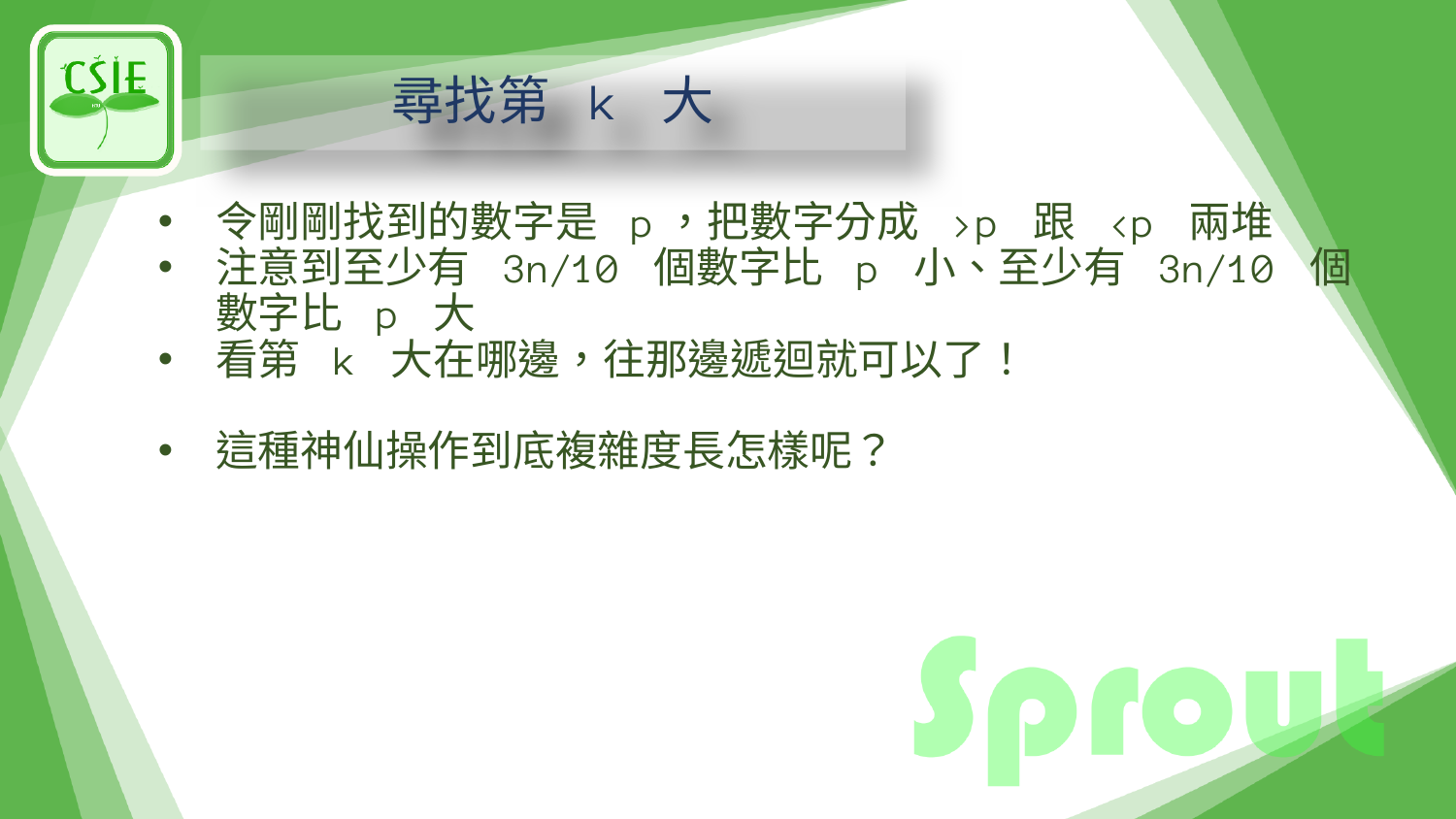

# 尋找第 k 大
令剛剛找到的數字是 p，把數字分成 >p 跟 <p 兩堆
注意到至少有 3n/10 個數字比 p 小、至少有 3n/10 個數字比 p 大
看第 k 大在哪邊，往那邊遞迴就可以了！
這種神仙操作到底複雜度長怎樣呢？